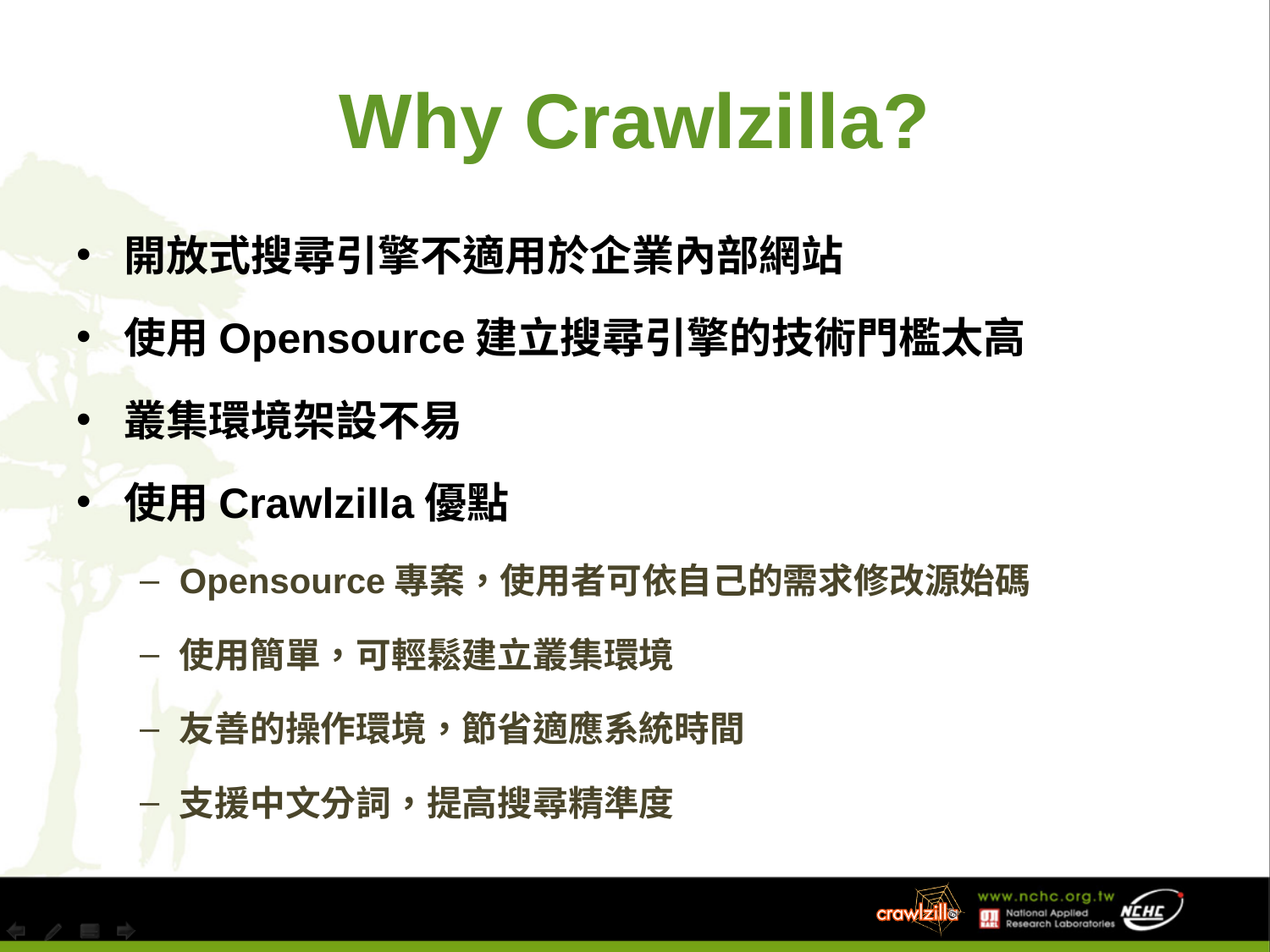

# Why Crawlzilla?
開放式搜尋引擎不適用於企業內部網站
使用Opensource建立搜尋引擎的技術門檻太高
叢集環境架設不易
使用Crawlzilla優點
Opensource專案，使用者可依自己的需求修改源始碼
使用簡單，可輕鬆建立叢集環境
友善的操作環境，節省適應系統時間
支援中文分詞，提高搜尋精準度